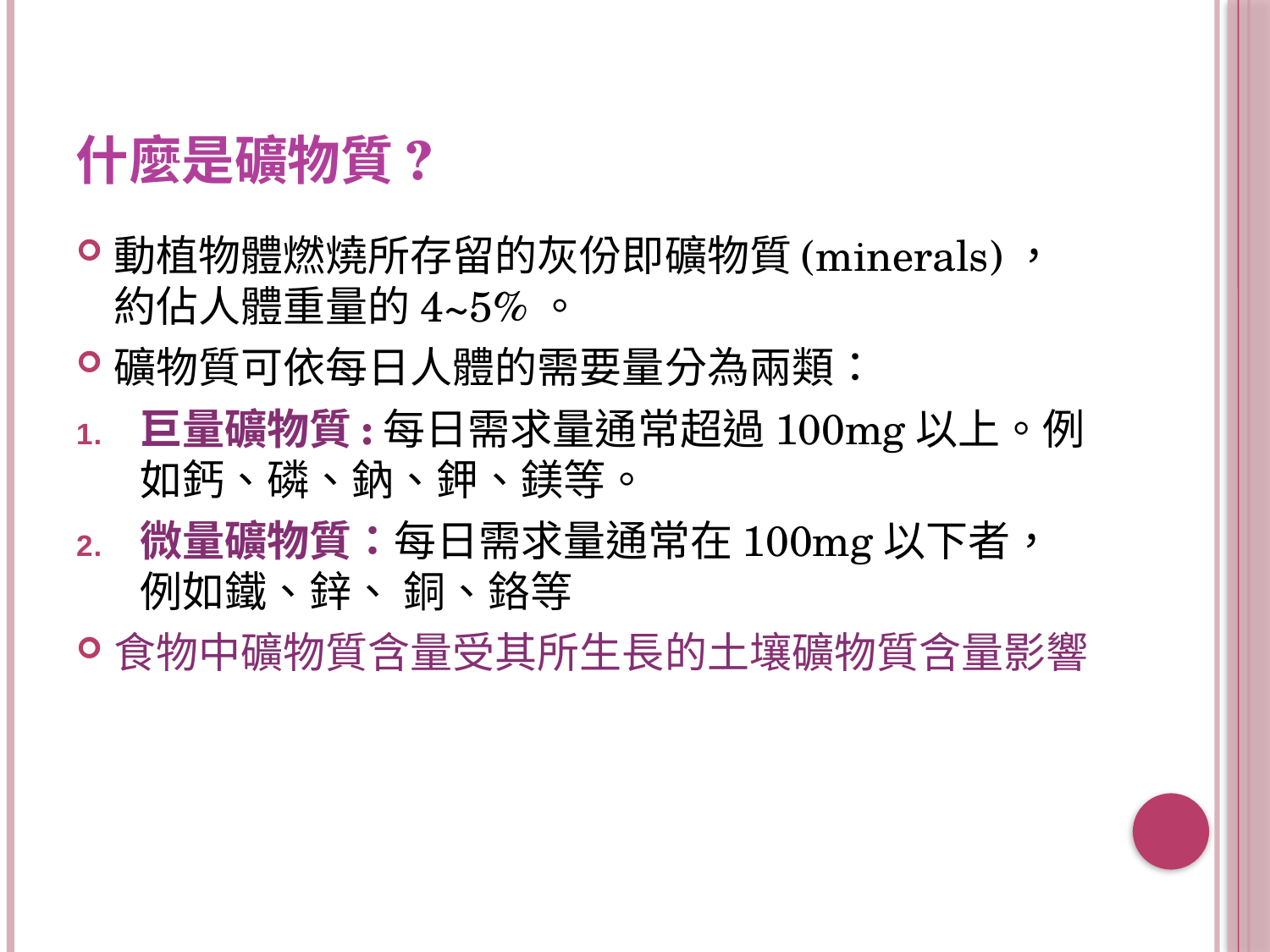

# 什麼是礦物質?
動植物體燃燒所存留的灰份即礦物質(minerals)，約佔人體重量的4~5%。
礦物質可依每日人體的需要量分為兩類：
巨量礦物質:每日需求量通常超過100mg以上。例如鈣、磷、鈉、鉀、鎂等。
微量礦物質：每日需求量通常在100mg以下者，例如鐵、鋅、 銅、鉻等
食物中礦物質含量受其所生長的土壤礦物質含量影響